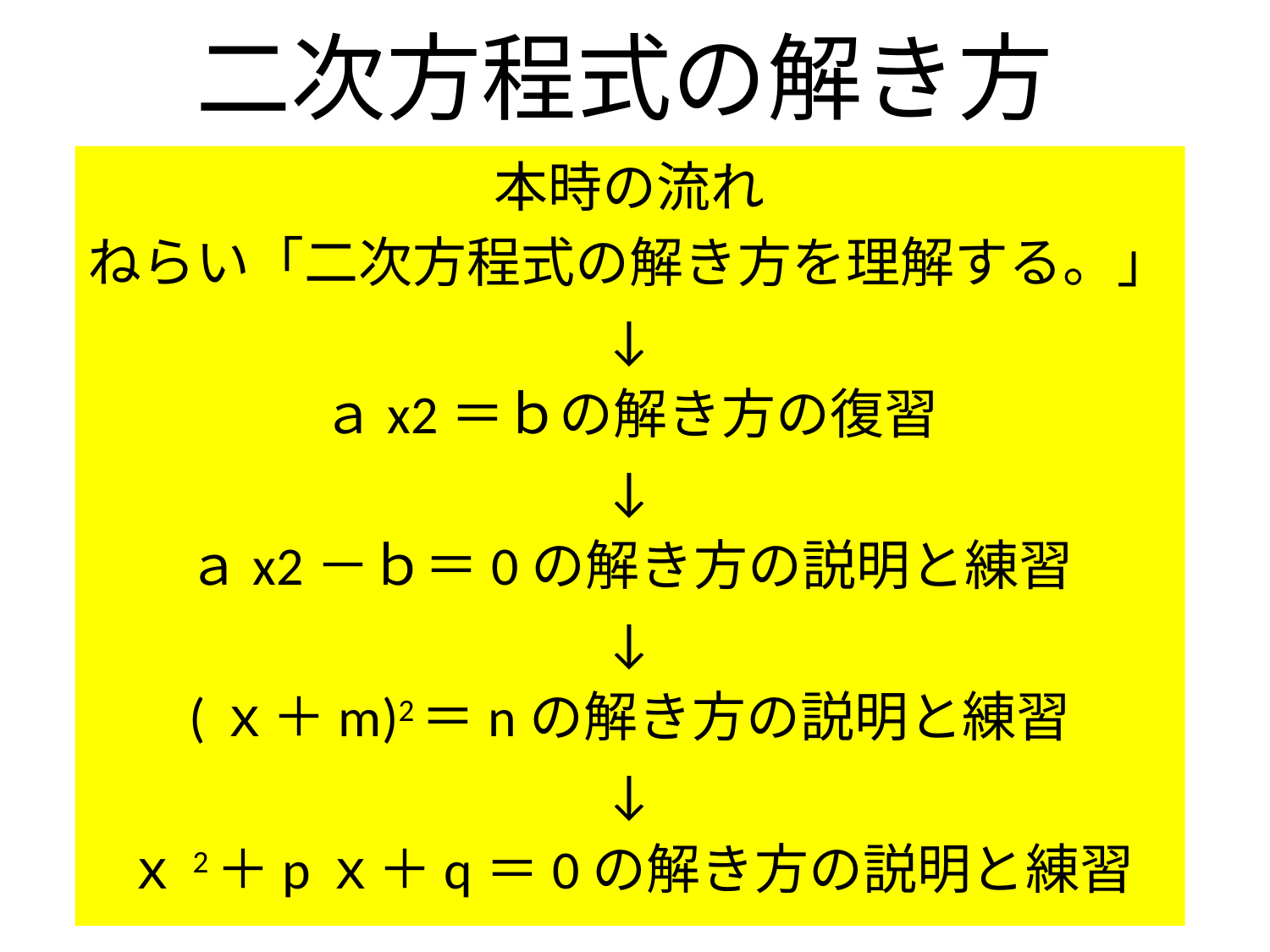

# 二次方程式の解き方
本時の流れ
ねらい「二次方程式の解き方を理解する。」
↓
ａx2＝ｂの解き方の復習
↓
ａx2－ｂ＝0の解き方の説明と練習
↓
(ｘ＋m)2＝nの解き方の説明と練習
↓
ｘ2＋pｘ＋q＝0の解き方の説明と練習